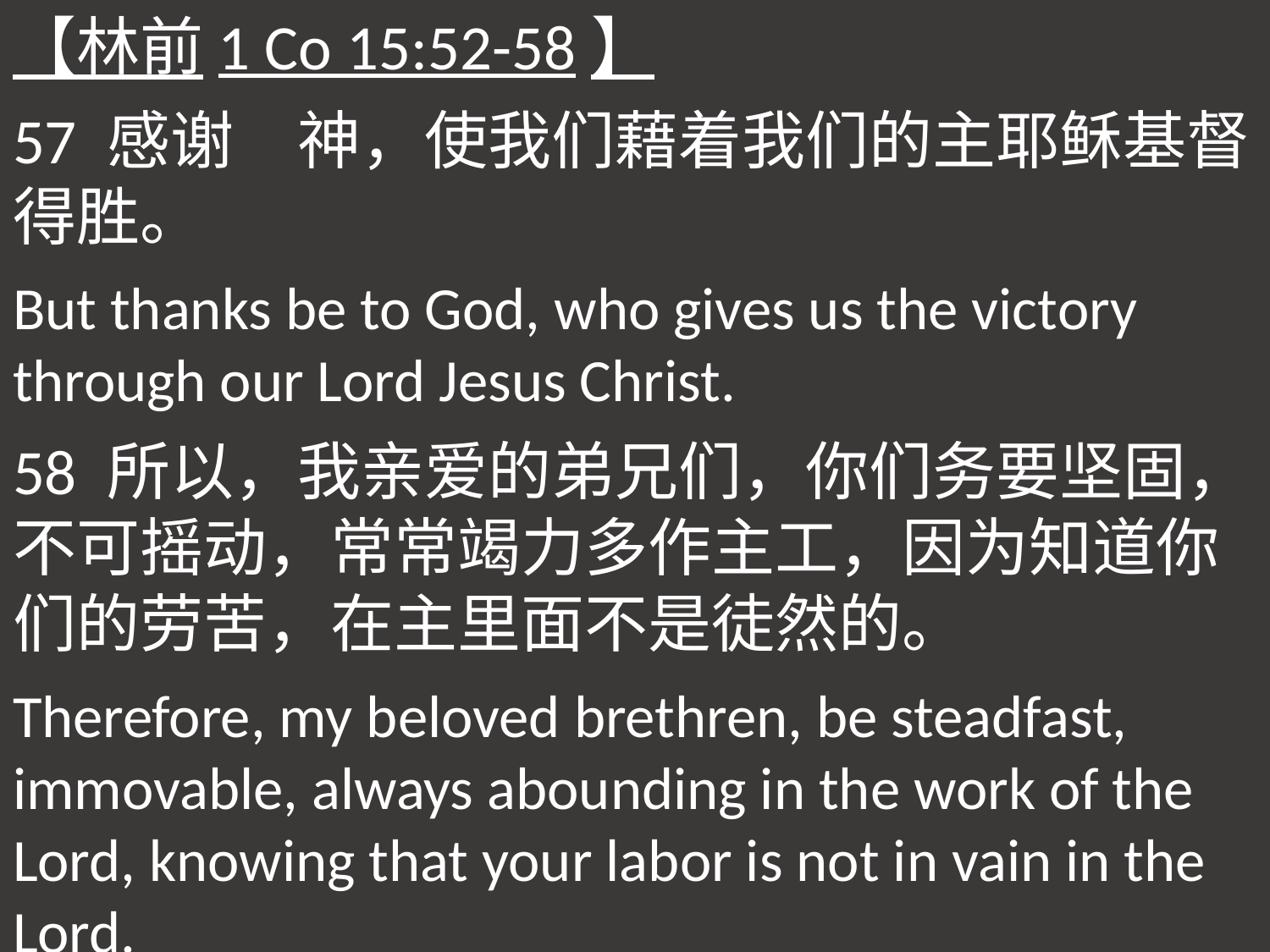

【林前1 Co 15:52-58】
57 感谢　神，使我们藉着我们的主耶稣基督得胜。
But thanks be to God, who gives us the victory through our Lord Jesus Christ.
58 所以，我亲爱的弟兄们，你们务要坚固，不可摇动，常常竭力多作主工，因为知道你们的劳苦，在主里面不是徒然的。
Therefore, my beloved brethren, be steadfast, immovable, always abounding in the work of the Lord, knowing that your labor is not in vain in the Lord.